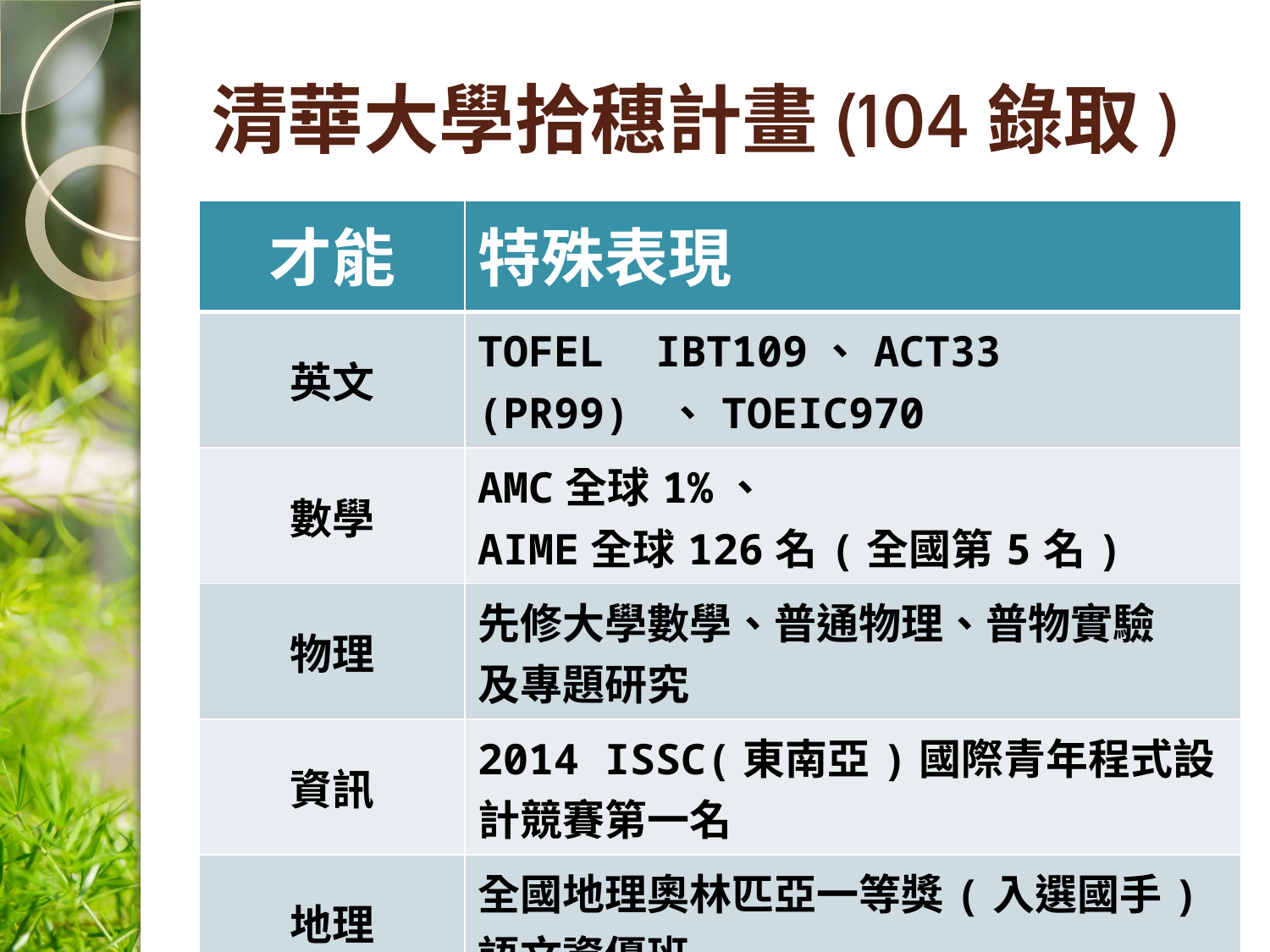

# 清華大學拾穗計畫(104錄取)
| 才能 | 特殊表現 |
| --- | --- |
| 英文 | TOFEL IBT109、ACT33 (PR99) 、TOEIC970 |
| 數學 | AMC全球1%、 AIME全球126名(全國第5名) |
| 物理 | 先修大學數學、普通物理、普物實驗 及專題研究 |
| 資訊 | 2014 ISSC(東南亞)國際青年程式設計競賽第一名 |
| 地理 | 全國地理奧林匹亞一等獎(入選國手) 語文資優班 |